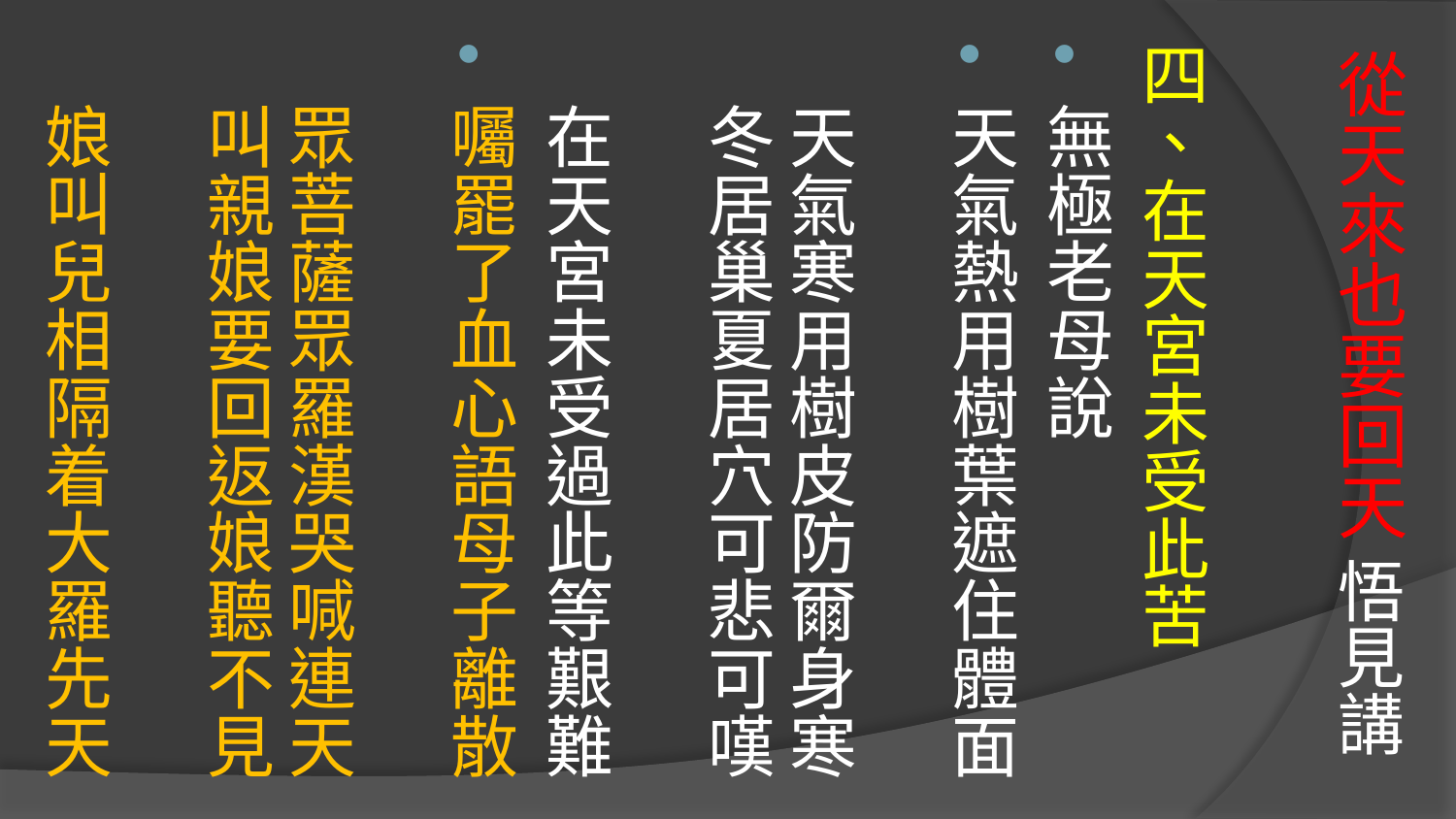

# 從天來也要回天 悟見講
四、在天宮未受此苦
無極老母說
天氣熱用樹葉遮住體面　
天氣寒用樹皮防爾身寒
冬居巢夏居穴可悲可嘆　
在天宮未受過此等艱難
囑罷了血心語母子離散　
眾菩薩眾羅漢哭喊連天
叫親娘要回返娘聽不見　
娘叫兒相隔着大羅先天